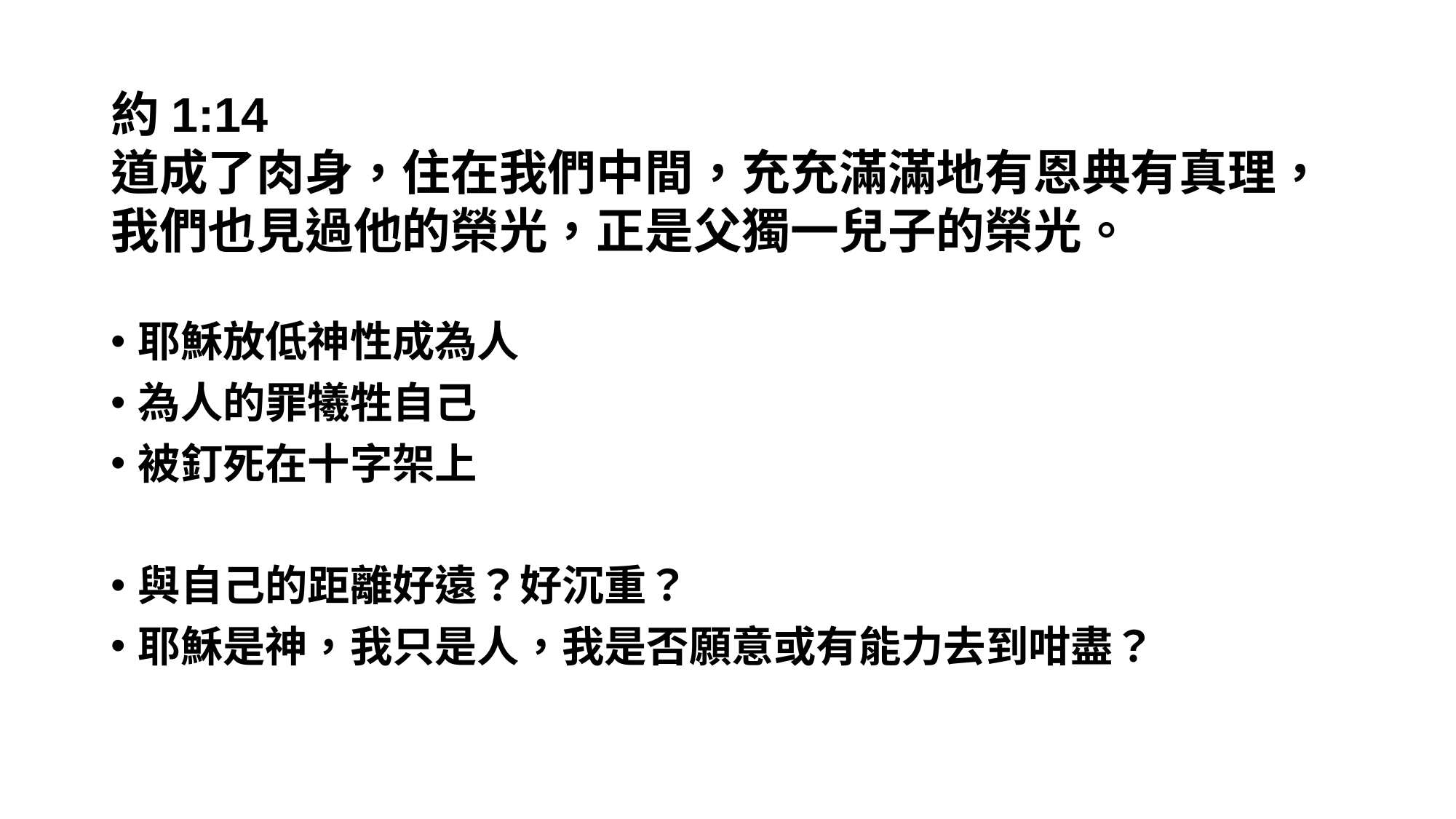

# 約1:14 道成了肉身，住在我們中間，充充滿滿地有恩典有真理，我們也見過他的榮光，正是父獨一兒子的榮光。
耶穌放低神性成為人
為人的罪犧牲自己
被釘死在十字架上

與自己的距離好遠？好沉重？
耶穌是神，我只是人，我是否願意或有能力去到咁盡？